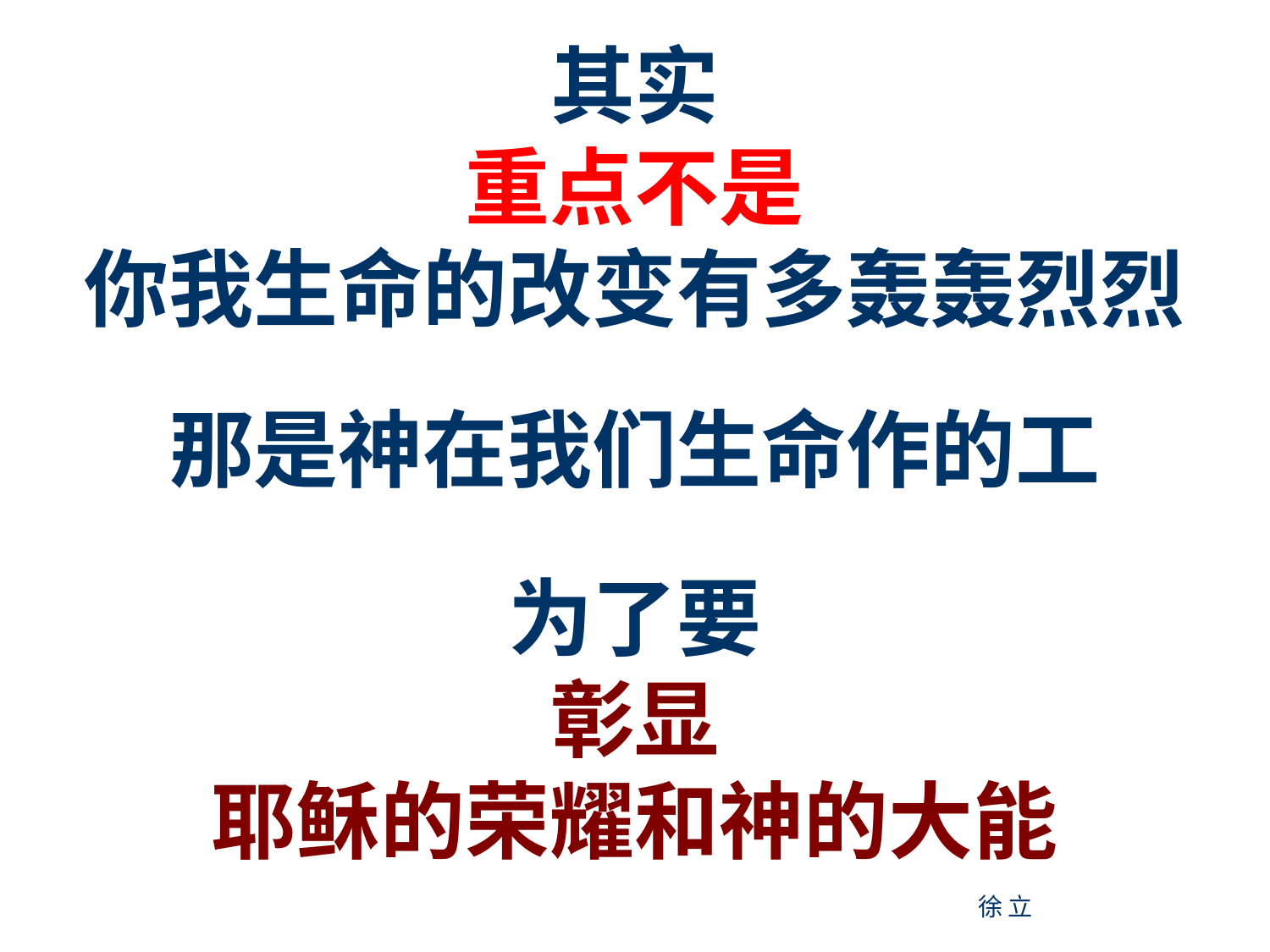

其实
重点不是
你我生命的改变有多轰轰烈烈

那是神在我们生命作的工

为了要
彰显
耶稣的荣耀和神的大能
16
徐 立